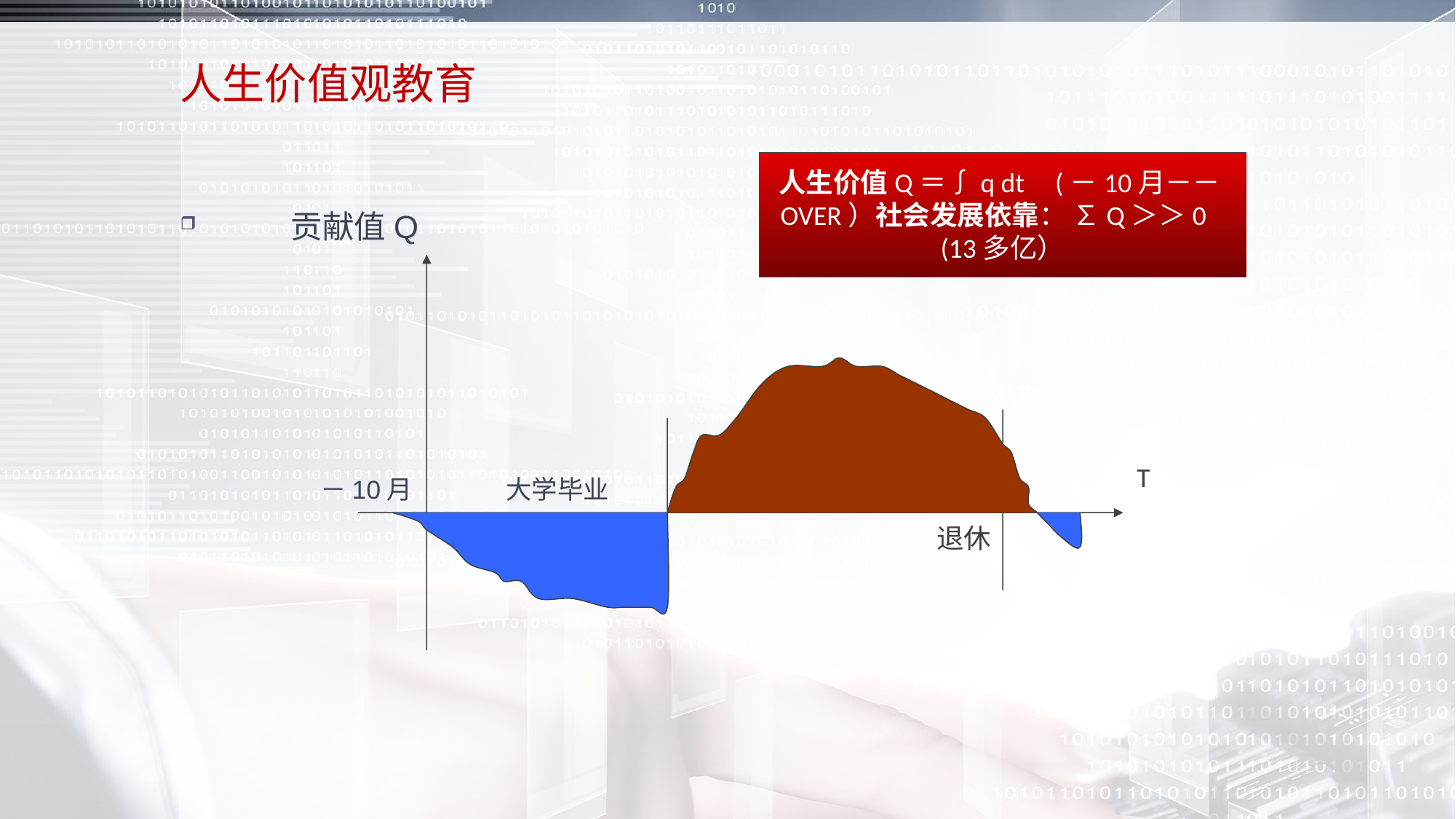

人生价值观教育

         贡献值Q

                       －10月                大学毕业                                       退休

人生价值Q＝∫q dt     (－10月－－OVER）社会发展依靠： ∑Q＞＞0    (13多亿）

T

退休